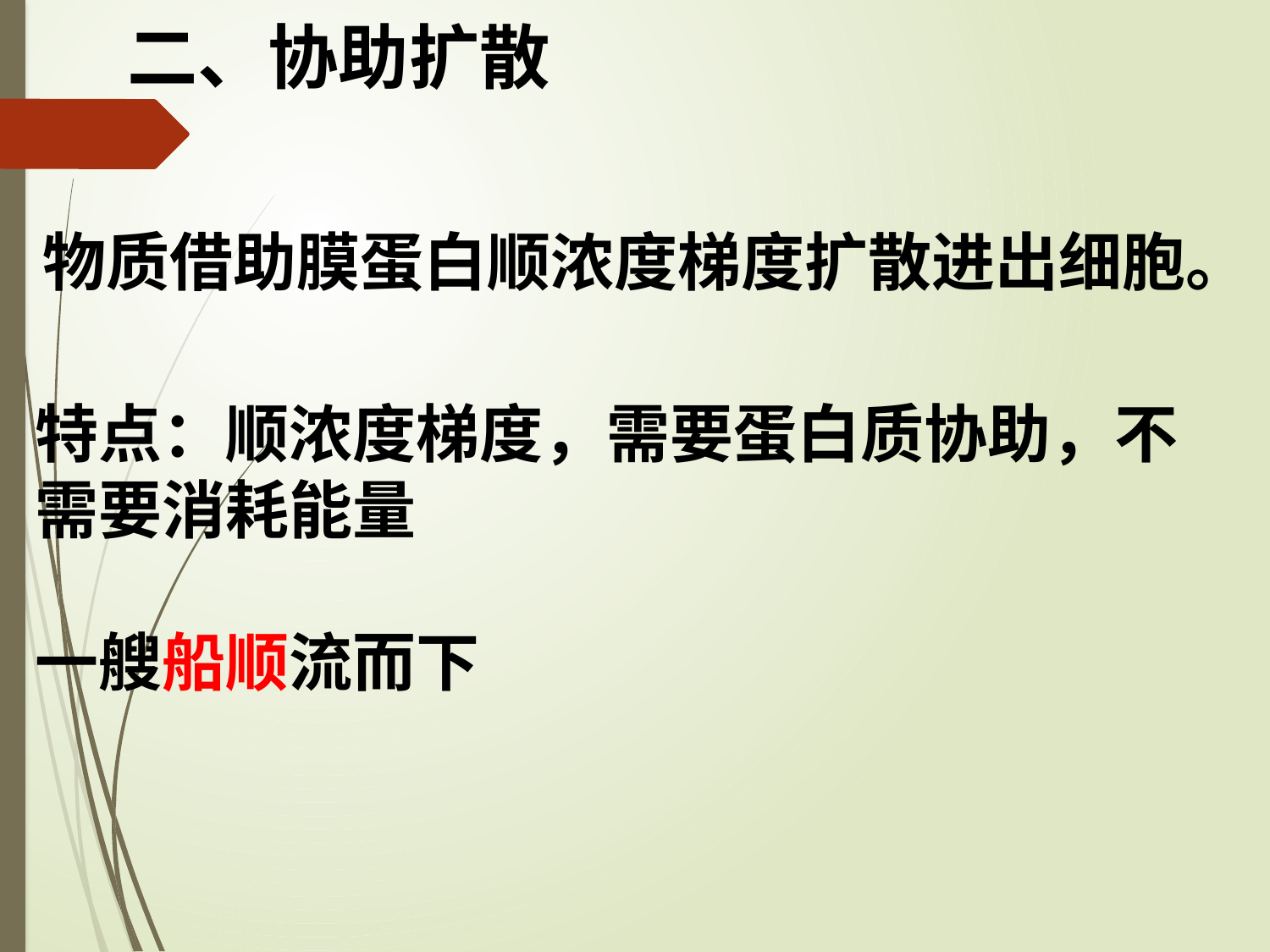

二、协助扩散
物质借助膜蛋白顺浓度梯度扩散进出细胞。
特点：顺浓度梯度，需要蛋白质协助，不需要消耗能量
一艘船顺流而下